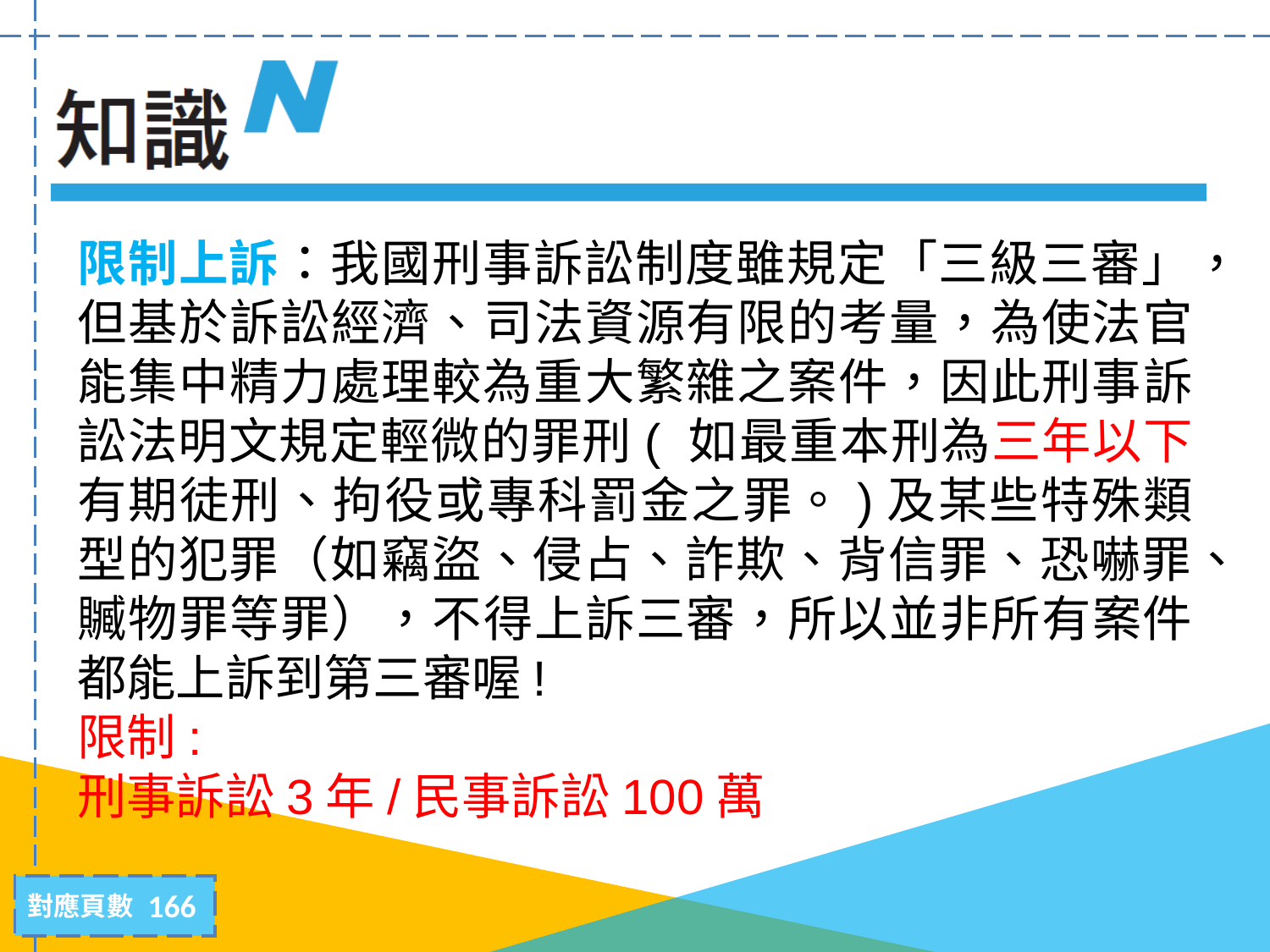

限制上訴：我國刑事訴訟制度雖規定「三級三審」，但基於訴訟經濟、司法資源有限的考量，為使法官能集中精力處理較為重大繁雜之案件，因此刑事訴訟法明文規定輕微的罪刑( 如最重本刑為三年以下有期徒刑、拘役或專科罰金之罪。)及某些特殊類型的犯罪（如竊盜、侵占、詐欺、背信罪、恐嚇罪、贓物罪等罪），不得上訴三審，所以並非所有案件都能上訴到第三審喔!
限制:
刑事訴訟3年/民事訴訟100萬
166